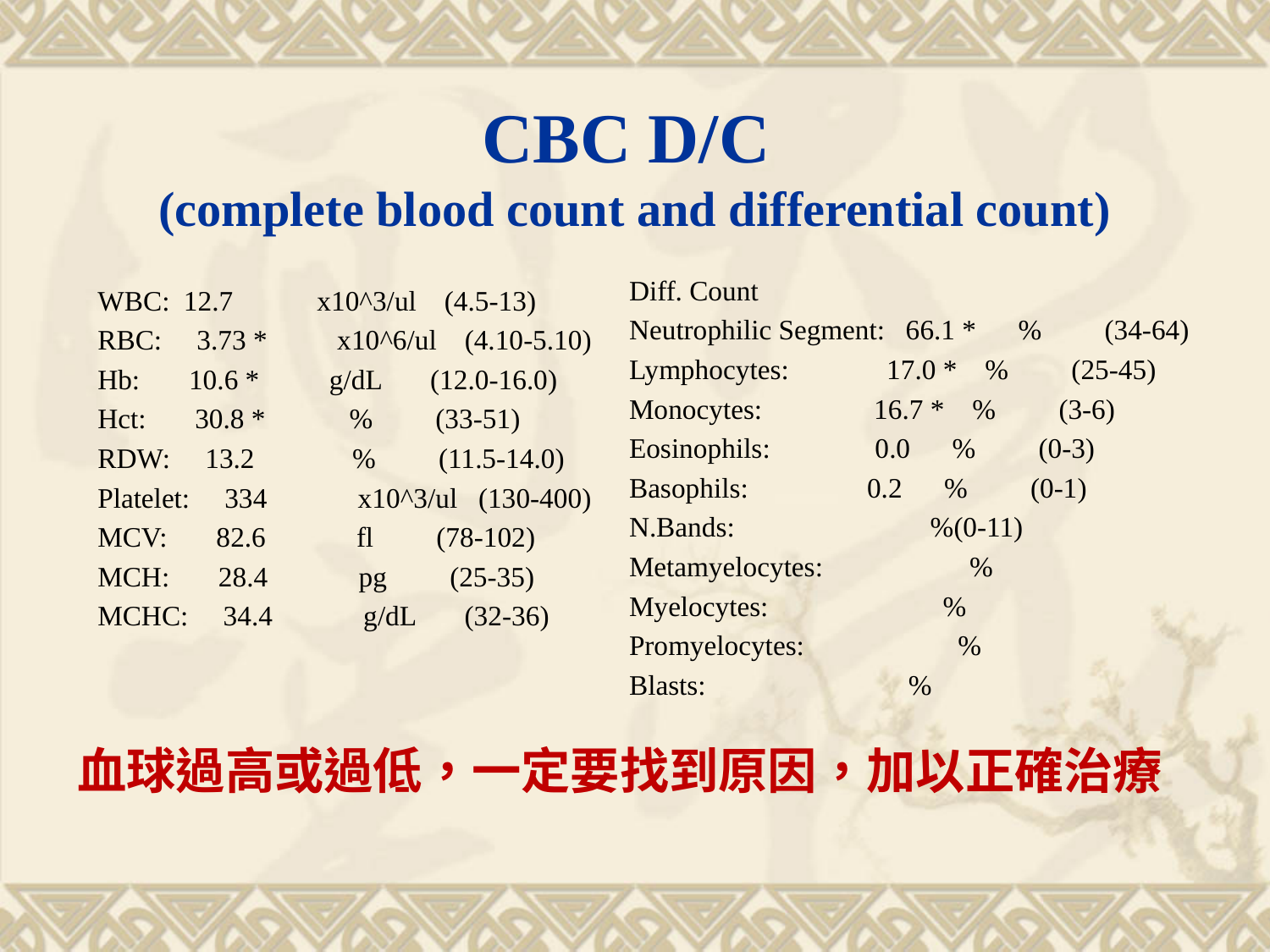

# CBC D/C (complete blood count and differential count)
Diff. Count
Neutrophilic Segment:   66.1 *      %         (34-64)
Lymphocytes:              17.0 *    %         (25-45)
Monocytes:                16.7 *    %         (3-6)
Eosinophils:               0.0      %         (0-3)
Basophils:                 0.2      %         (0-1)
N.Bands:                            %(0-11)
Metamyelocytes:                     %
Myelocytes:                         %
Promyelocytes:                      %
Blasts:                             %

WBC:  12.7            x10^3/ul    (4.5-13)
RBC:     3.73 *          x10^6/ul    (4.10-5.10)
Hb:       10.6 *          g/dL       (12.0-16.0)
Hct:       30.8 *            %         (33-51)
RDW:     13.2              %         (11.5-14.0)
Platelet:     334             x10^3/ul   (130-400)
MCV:       82.6             fl         (78-102)
MCH:       28.4             pg         (25-35)
MCHC:     34.4             g/dL       (32-36)
血球過高或過低，一定要找到原因，加以正確治療